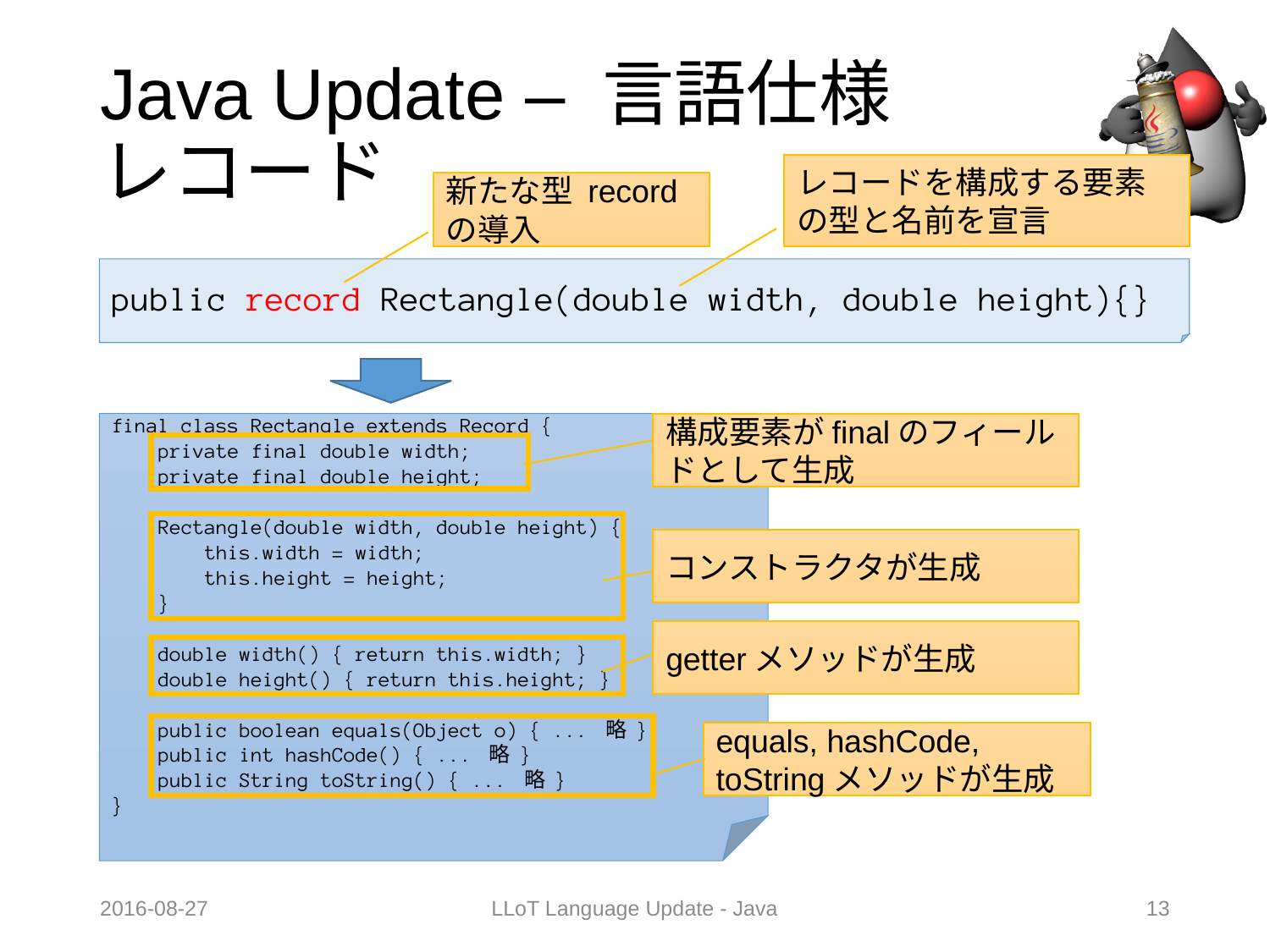

# Java Update – 言語仕様 レコード
レコードを構成する要素の型と名前を宣言
新たな型 record の導入
public record Rectangle(double width, double height){}

final class Rectangle extends Record {
    private final double width;
    private final double height;

    Rectangle(double width, double height) {
        this.width = width;
        this.height = height;
    }

    double width() { return this.width; }
    double height() { return this.height; }

    public boolean equals(Object o) { ... 略 }
    public int hashCode() { ... 略 }
    public String toString() { ... 略 }
}
構成要素がfinalのフィールドとして生成

コンストラクタが生成
getterメソッドが生成

equals, hashCode, toStringメソッドが生成
2016-08-27
LLoT Language Update - Java
13